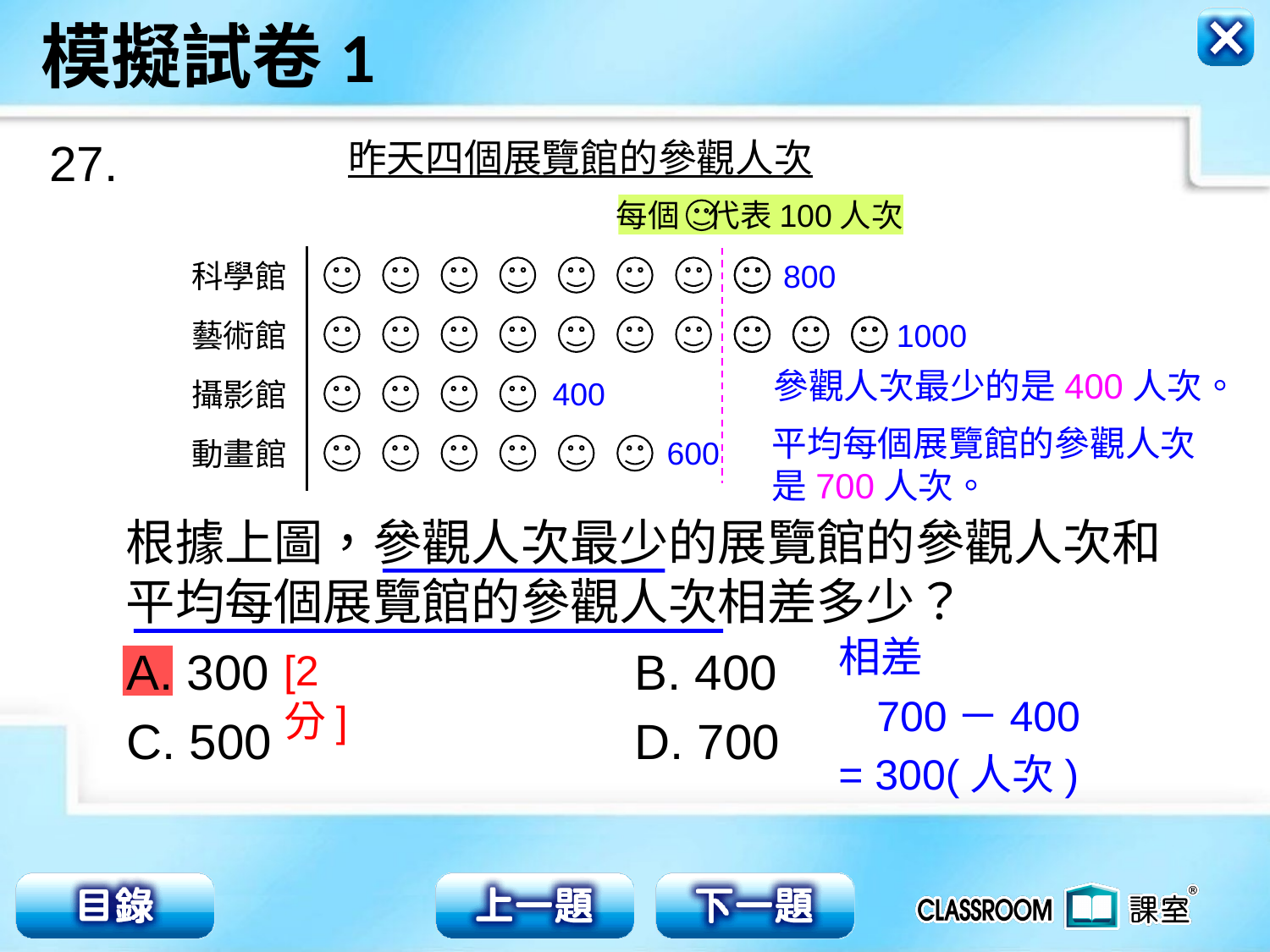

27.
昨天四個展覽館的參觀人次
每個    代表100人次

科學館
藝術館
攝影館
動畫館

800

1000

參觀人次最少的是400人次。
400
平均每個展覽館的參觀人次是700人次。
600
根據上圖，參觀人次最少的展覽館的參觀人次和平均每個展覽館的參觀人次相差多少？

相差

[2分]
A. 300			B. 400
C. 500			D. 700

700－400
= 300(人次)